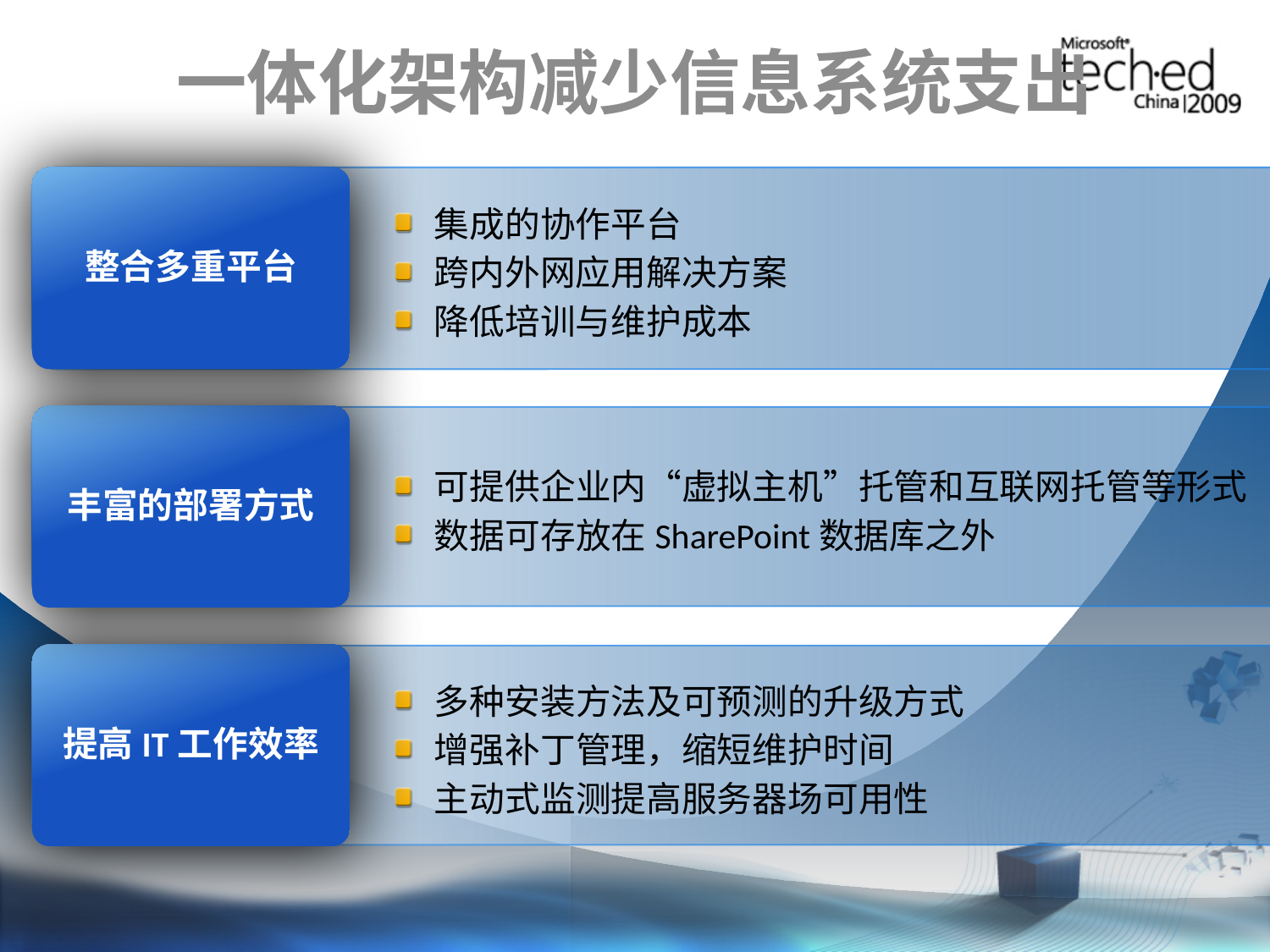

# 一体化架构减少信息系统支出
集成的协作平台
跨内外网应用解决方案
降低培训与维护成本
整合多重平台

丰富的部署方式
可提供企业内“虚拟主机”托管和互联网托管等形式
数据可存放在SharePoint数据库之外

提高IT工作效率
多种安装方法及可预测的升级方式
增强补丁管理，缩短维护时间
主动式监测提高服务器场可用性